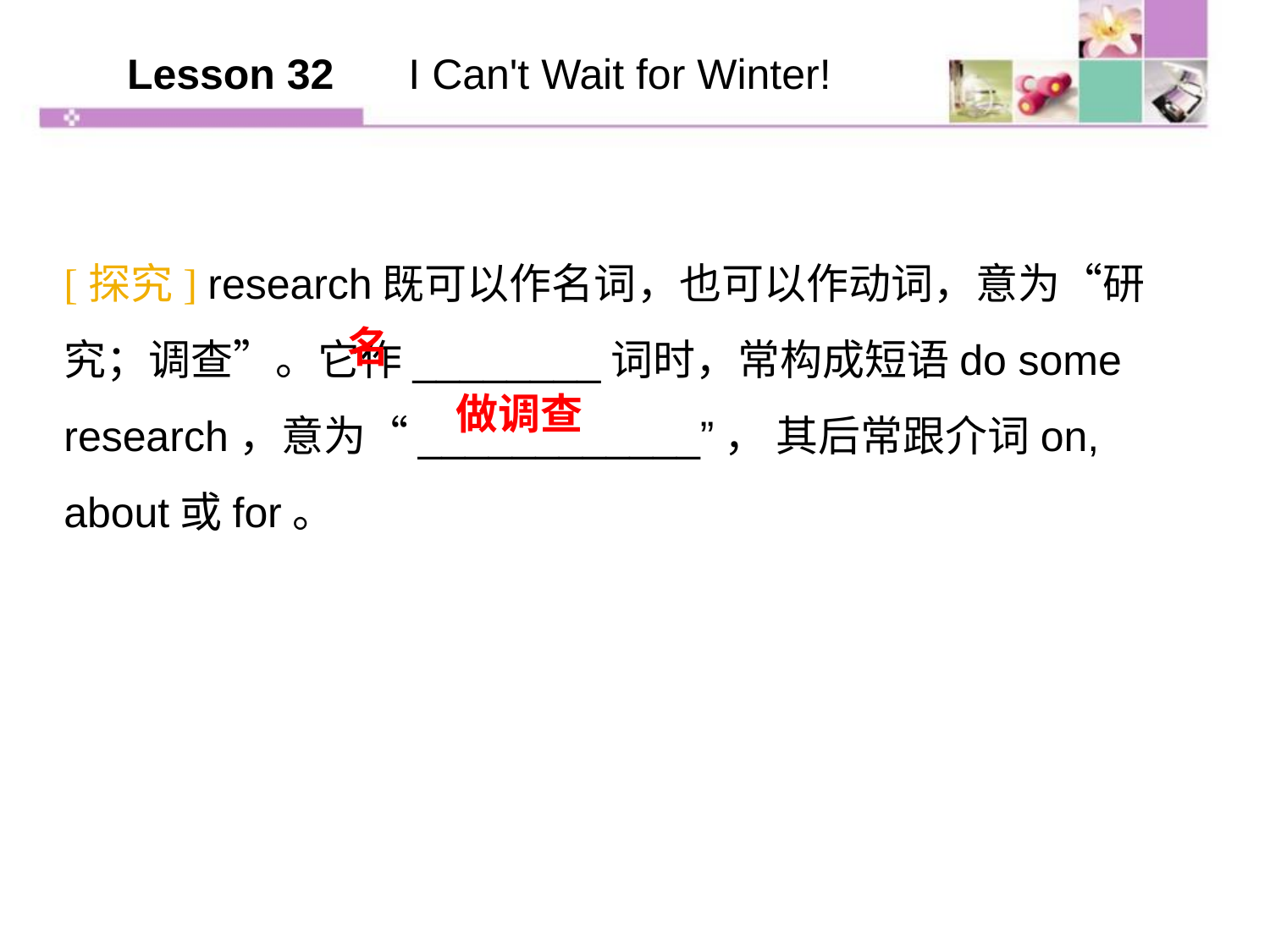

Lesson 32 　I Can't Wait for Winter!
[探究] research既可以作名词，也可以作动词，意为“研究；调查”。它作________词时，常构成短语do some research，意为“____________”， 其后常跟介词on, about或for。
名

做调查